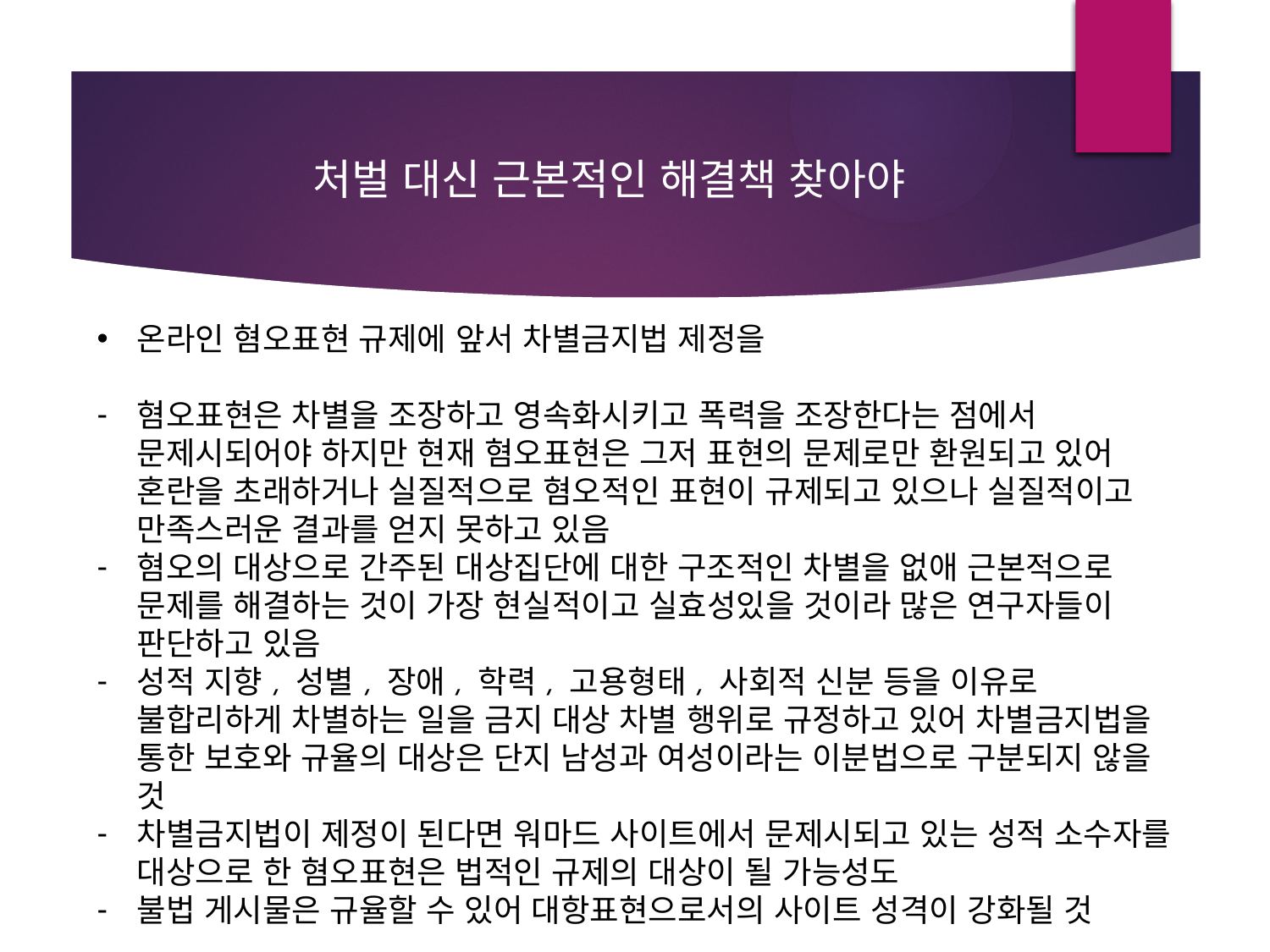

처벌 대신 근본적인 해결책 찾아야
온라인 혐오표현 규제에 앞서 차별금지법 제정을

혐오표현은 차별을 조장하고 영속화시키고 폭력을 조장한다는 점에서 문제시되어야 하지만 현재 혐오표현은 그저 표현의 문제로만 환원되고 있어 혼란을 초래하거나 실질적으로 혐오적인 표현이 규제되고 있으나 실질적이고 만족스러운 결과를 얻지 못하고 있음
혐오의 대상으로 간주된 대상집단에 대한 구조적인 차별을 없애 근본적으로 문제를 해결하는 것이 가장 현실적이고 실효성있을 것이라 많은 연구자들이 판단하고 있음
성적 지향, 성별, 장애, 학력, 고용형태, 사회적 신분 등을 이유로 불합리하게 차별하는 일을 금지 대상 차별 행위로 규정하고 있어 차별금지법을 통한 보호와 규율의 대상은 단지 남성과 여성이라는 이분법으로 구분되지 않을 것
차별금지법이 제정이 된다면 워마드 사이트에서 문제시되고 있는 성적 소수자를 대상으로 한 혐오표현은 법적인 규제의 대상이 될 가능성도
불법 게시물은 규율할 수 있어 대항표현으로서의 사이트 성격이 강화될 것